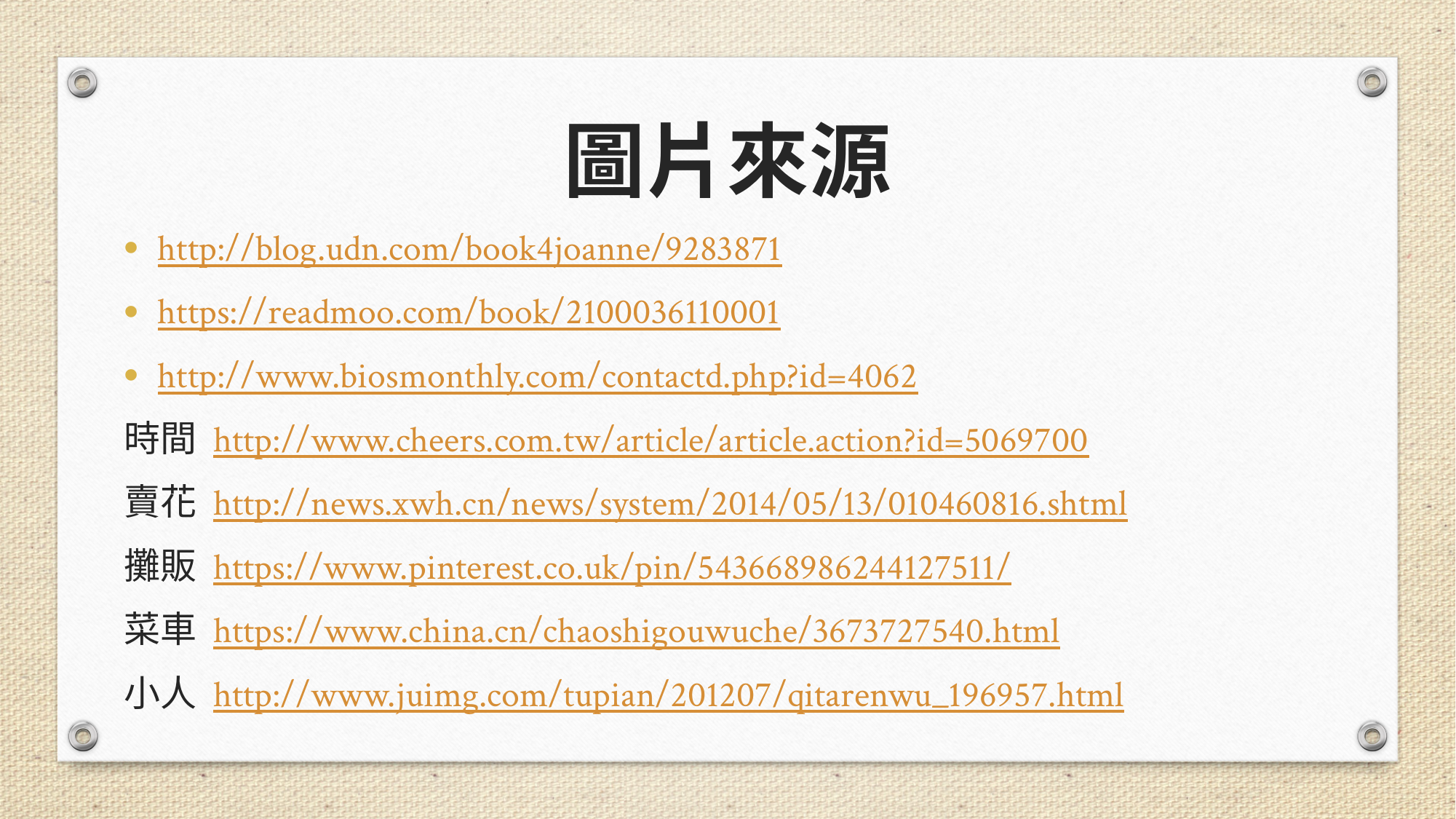

圖片來源
http://blog.udn.com/book4joanne/9283871
https://readmoo.com/book/2100036110001
http://www.biosmonthly.com/contactd.php?id=4062
時間 http://www.cheers.com.tw/article/article.action?id=5069700
賣花 http://news.xwh.cn/news/system/2014/05/13/010460816.shtml
攤販 https://www.pinterest.co.uk/pin/543668986244127511/
菜車 https://www.china.cn/chaoshigouwuche/3673727540.html
小人 http://www.juimg.com/tupian/201207/qitarenwu_196957.html